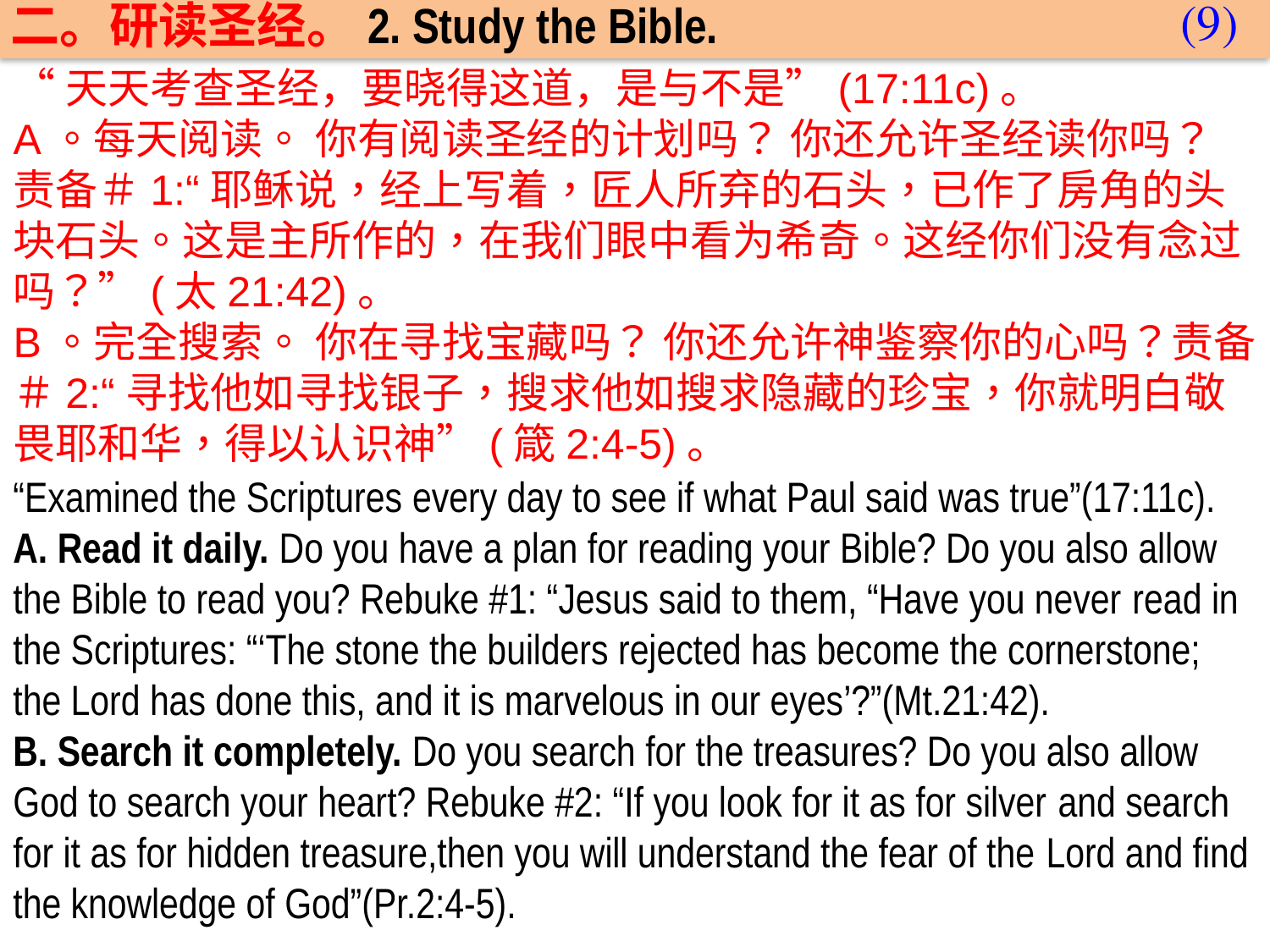

(9)
二。研读圣经。2. Study the Bible.

“天天考查圣经，要晓得这道，是与不是”(17:11c)。
A。每天阅读。 你有阅读圣经的计划吗？ 你还允许圣经读你吗？ 责备＃1:“耶稣说，经上写着，匠人所弃的石头，已作了房角的头块石头。这是主所作的，在我们眼中看为希奇。这经你们没有念过吗？”(太21:42)。
B。完全搜索。 你在寻找宝藏吗？ 你还允许神鉴察你的心吗？责备＃2:“寻找他如寻找银子，搜求他如搜求隐藏的珍宝，你就明白敬畏耶和华，得以认识神”(箴2:4-5)。
“Examined the Scriptures every day to see if what Paul said was true”(17:11c).
A. Read it daily. Do you have a plan for reading your Bible? Do you also allow the Bible to read you? Rebuke #1: “Jesus said to them, “Have you never read in the Scriptures: “‘The stone the builders rejected has become the cornerstone; the Lord has done this, and it is marvelous in our eyes’?”(Mt.21:42).
B. Search it completely. Do you search for the treasures? Do you also allow God to search your heart? Rebuke #2: “If you look for it as for silver and search for it as for hidden treasure,then you will understand the fear of the Lord and find the knowledge of God”(Pr.2:4-5).